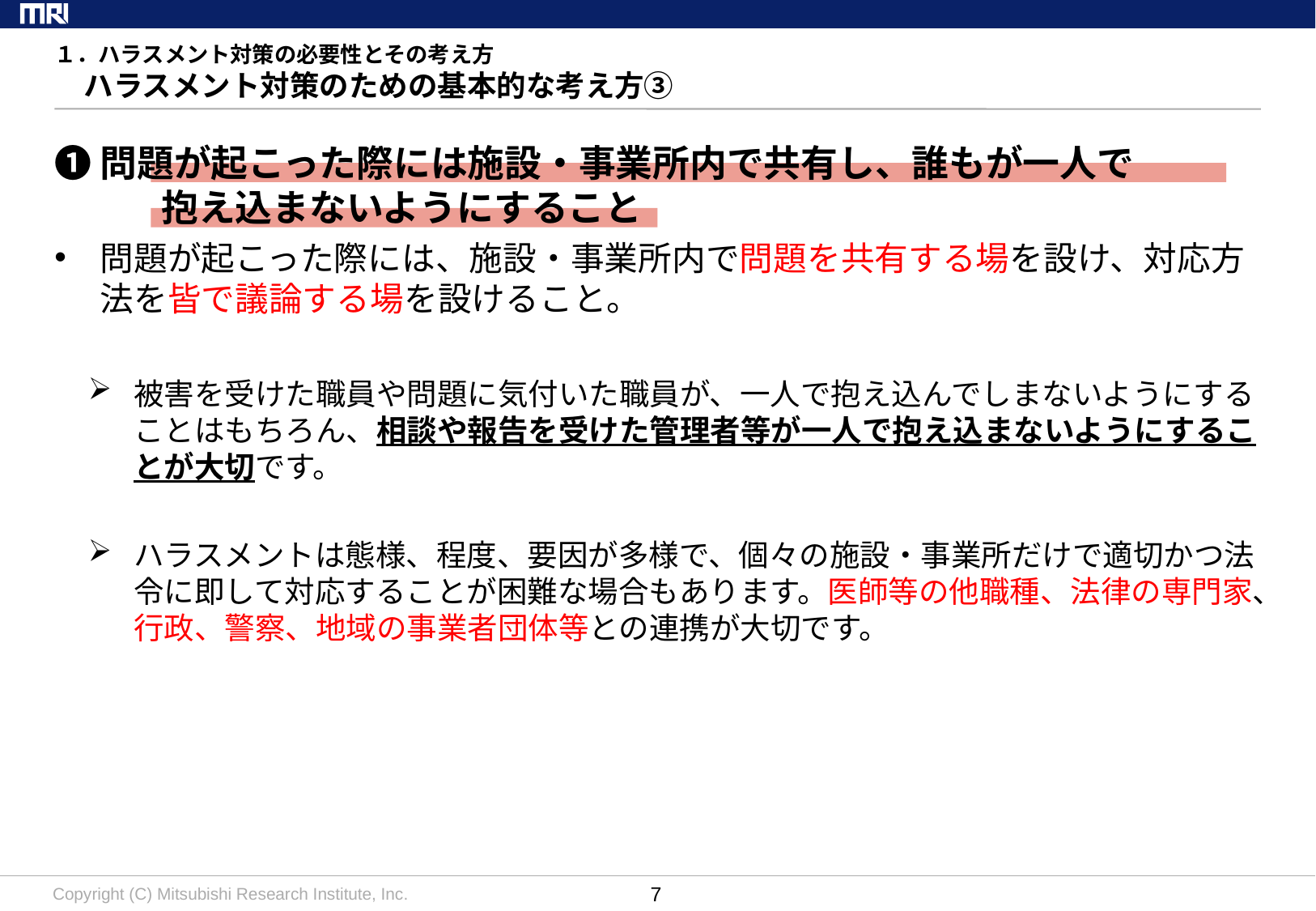

# １．ハラスメント対策の必要性とその考え方 　ハラスメント対策のための基本的な考え方③
❶問題が起こった際には施設・事業所内で共有し、誰もが一人で
抱え込まないようにすること
問題が起こった際には、施設・事業所内で問題を共有する場を設け、対応方法を皆で議論する場を設けること。

被害を受けた職員や問題に気付いた職員が、一人で抱え込んでしまないようにすることはもちろん、相談や報告を受けた管理者等が一人で抱え込まないようにすることが大切です。

ハラスメントは態様、程度、要因が多様で、個々の施設・事業所だけで適切かつ法令に即して対応することが困難な場合もあります。医師等の他職種、法律の専門家、行政、警察、地域の事業者団体等との連携が大切です。